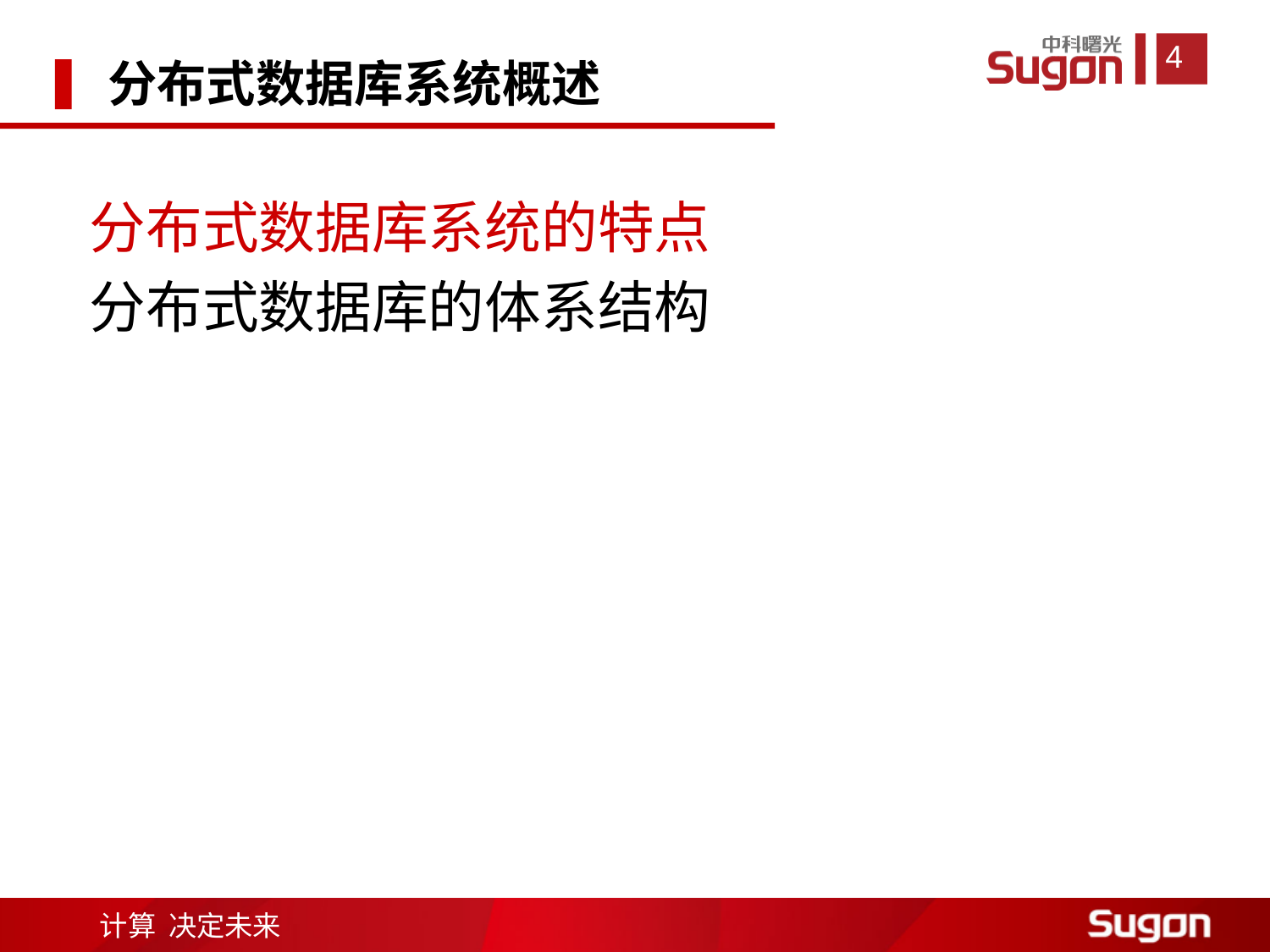

分布式数据库系统概述

分布式数据库系统的特点
分布式数据库的体系结构